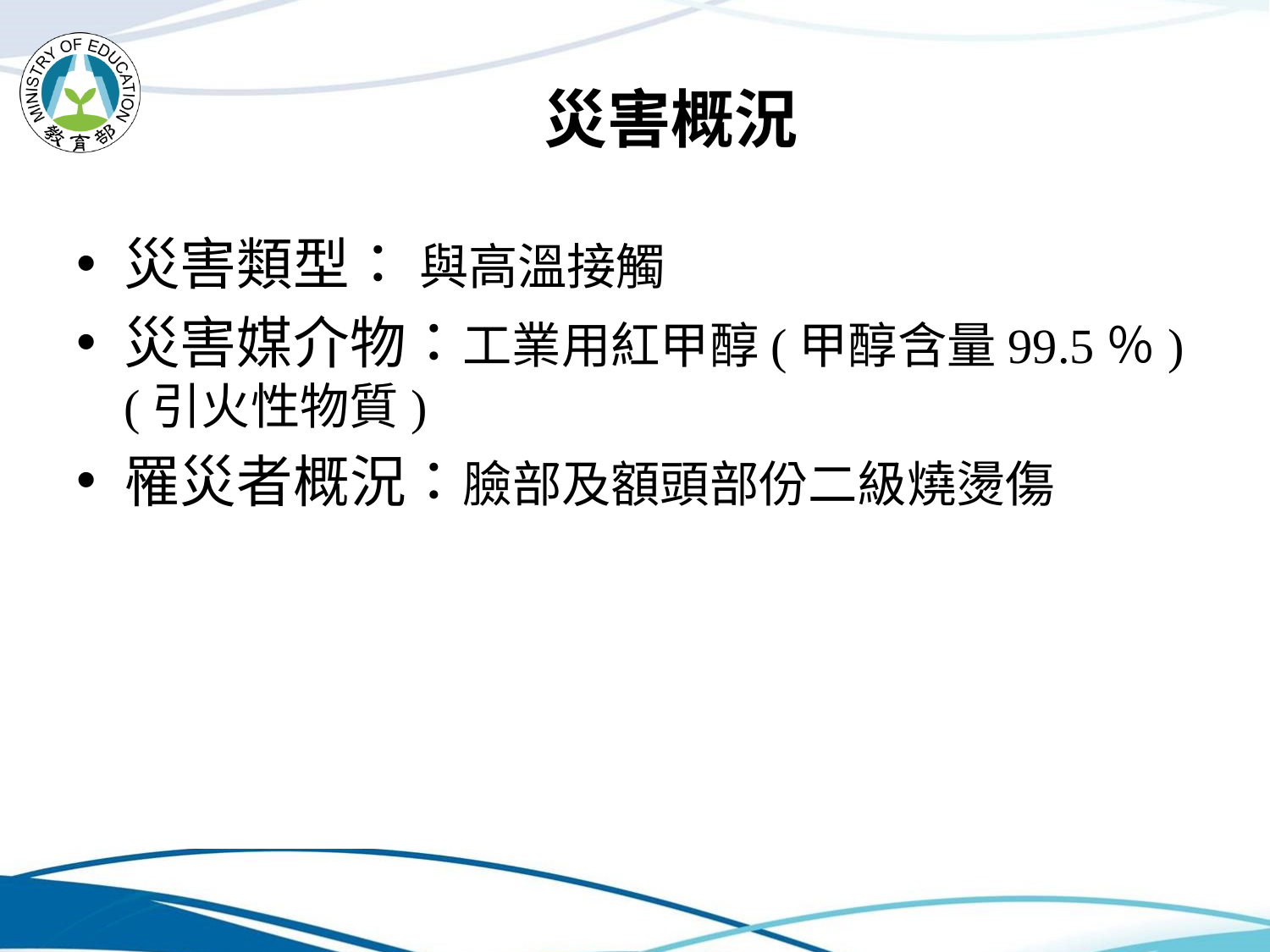

# 災害概況
災害類型： 與高溫接觸
災害媒介物：工業用紅甲醇(甲醇含量99.5％) (引火性物質)
罹災者概況：臉部及額頭部份二級燒燙傷